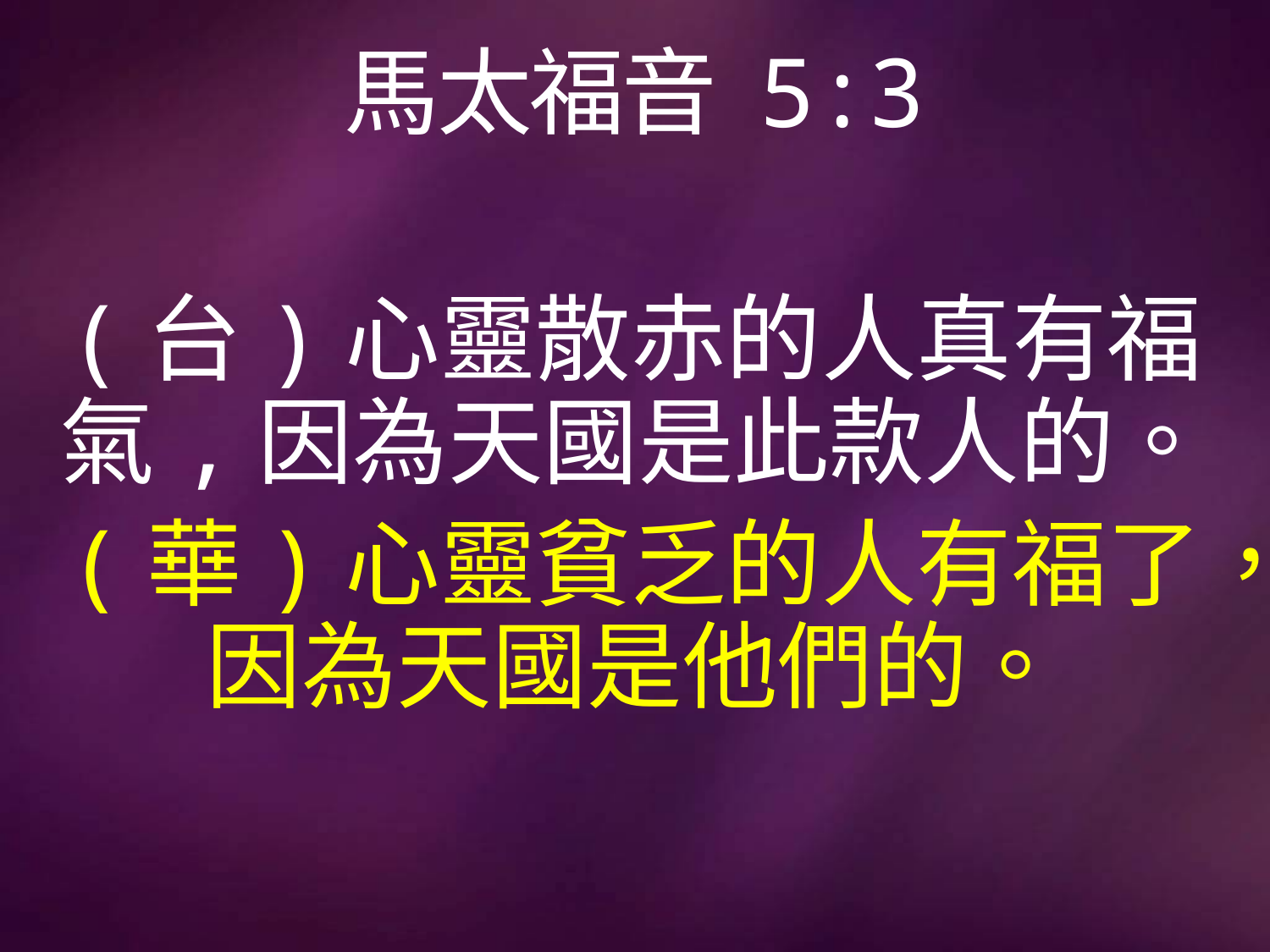

# 馬太福音 5:3
(台)心靈散赤的人真有福氣,因為天國是此款人的。
(華)心靈貧乏的人有福了，因為天國是他們的。